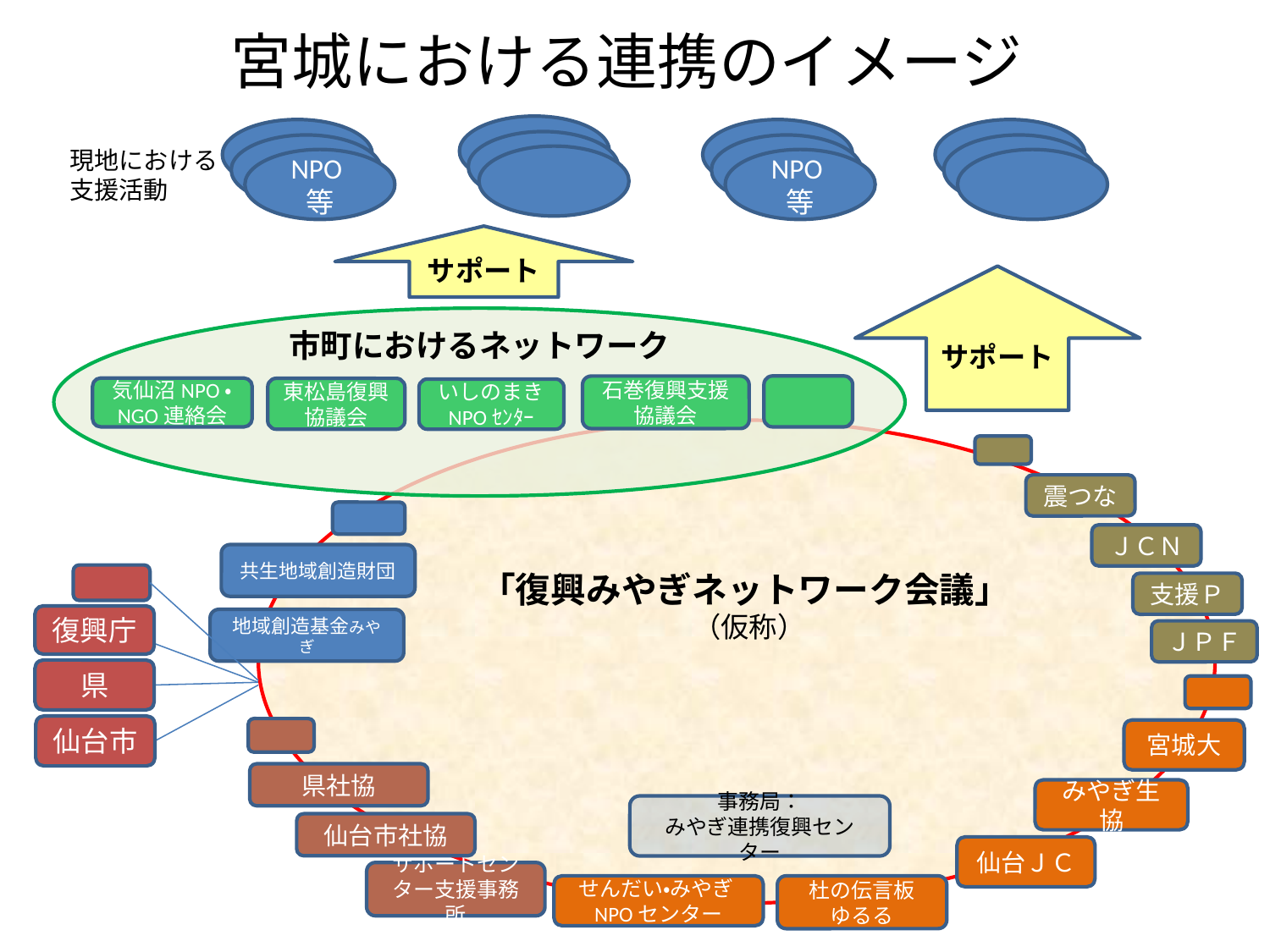

# 宮城における連携のイメージ

現地における
支援活動

NPO等
NPO等

サポート
サポート
市町におけるネットワーク

石巻復興支援
協議会

気仙沼NPO・
NGO連絡会
東松島復興
協議会
いしのまき
NPOｾﾝﾀｰ

震つな

ＪＣＮ
共生地域創造財団
「復興みやぎネットワーク会議」
（仮称）

支援Ｐ
復興庁
地域創造基金みやぎ
ＪＰＦ
県

仙台市

宮城大
県社協
みやぎ生協

事務局：
みやぎ連携復興センター

仙台市社協
仙台ＪＣ
サポートセンター支援事務所
せんだい・みやぎNPOセンター
杜の伝言板
ゆるる